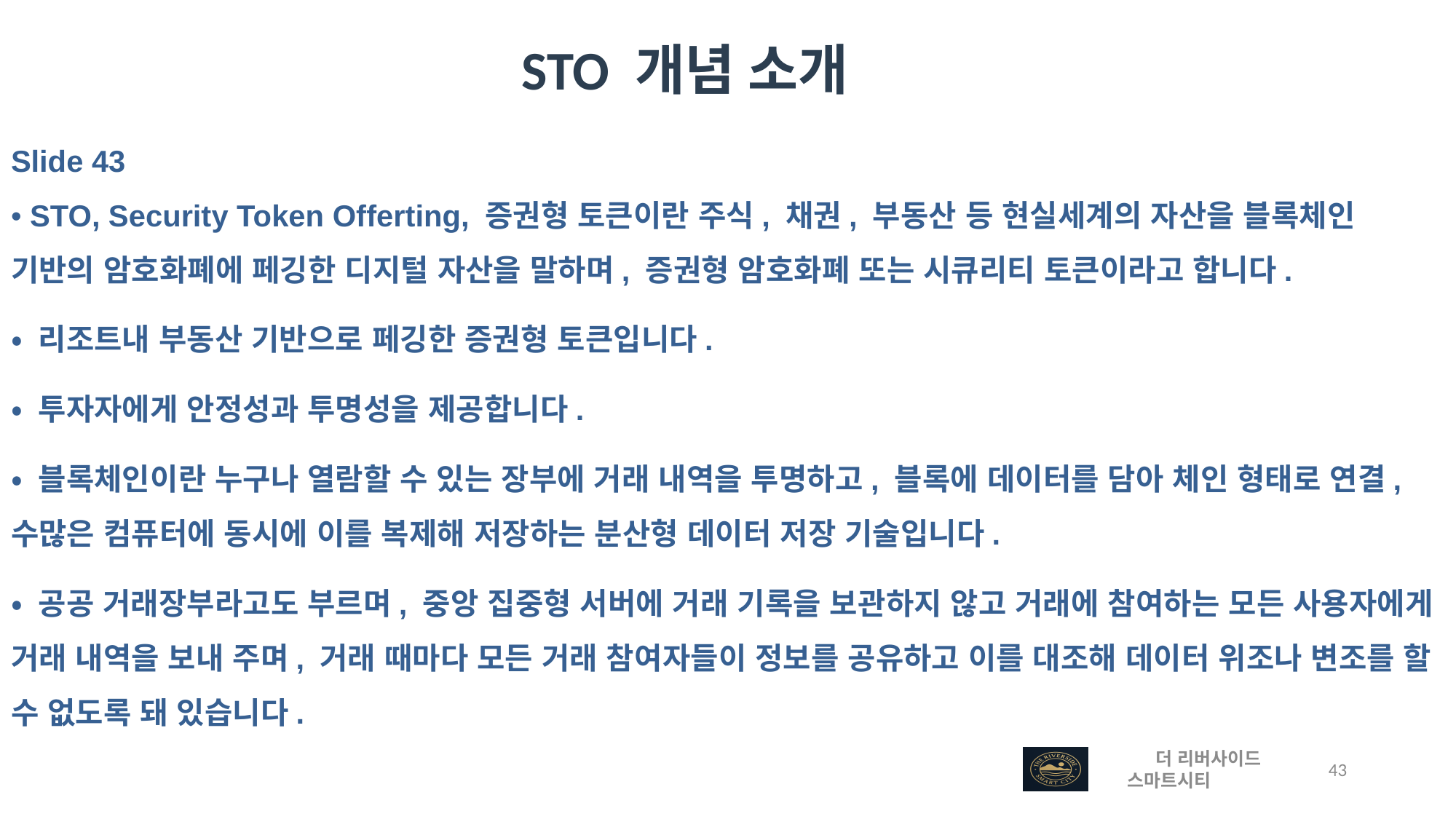

STO 개념 소개
Slide 43
• STO, Security Token Offerting, 증권형 토큰이란 주식, 채권, 부동산 등 현실세계의 자산을 블록체인    기반의 암호화폐에 페깅한 디지털 자산을 말하며, 증권형 암호화폐 또는 시큐리티 토큰이라고 합니다.
• 리조트내 부동산 기반으로 페깅한 증권형 토큰입니다.
• 투자자에게 안정성과 투명성을 제공합니다.
• 블록체인이란 누구나 열람할 수 있는 장부에 거래 내역을 투명하고, 블록에 데이터를 담아 체인 형태로 연결, 수많은 컴퓨터에 동시에 이를 복제해 저장하는 분산형 데이터 저장 기술입니다.
• 공공 거래장부라고도 부르며, 중앙 집중형 서버에 거래 기록을 보관하지 않고 거래에 참여하는 모든 사용자에게 거래 내역을 보내 주며, 거래 때마다 모든 거래 참여자들이 정보를 공유하고 이를 대조해 데이터 위조나 변조를 할 수 없도록 돼 있습니다.
             더 리버사이드 스마트시티
  43